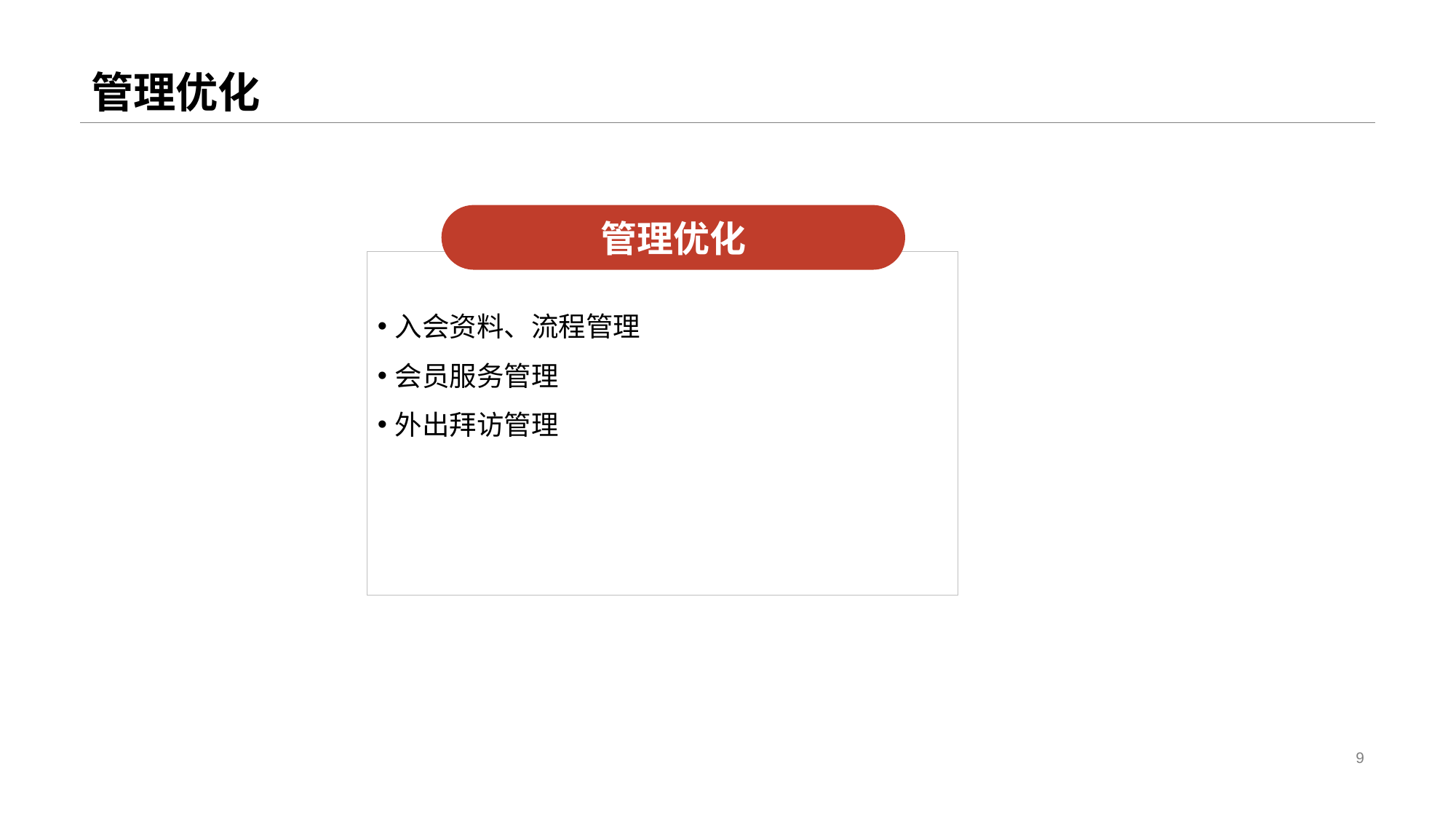

# 管理优化
管理优化

入会资料、流程管理
会员服务管理
外出拜访管理

9